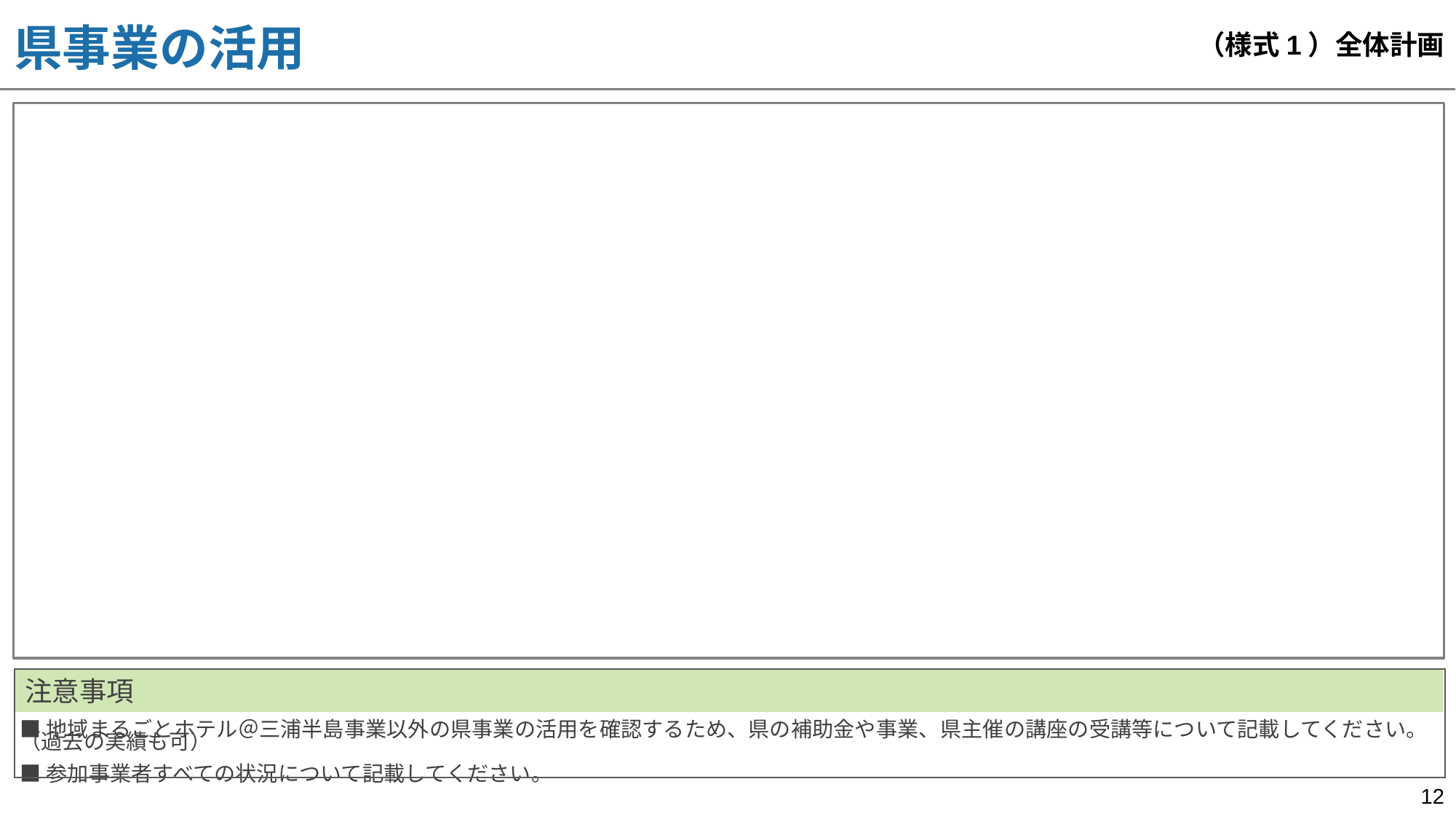

（様式1）全体計画
県事業の活用

注意事項
■地域まるごとホテル＠三浦半島事業以外の県事業の活用を確認するため、県の補助金や事業、県主催の講座の受講等について記載してください。（過去の実績も可）
■参加事業者すべての状況について記載してください。
12